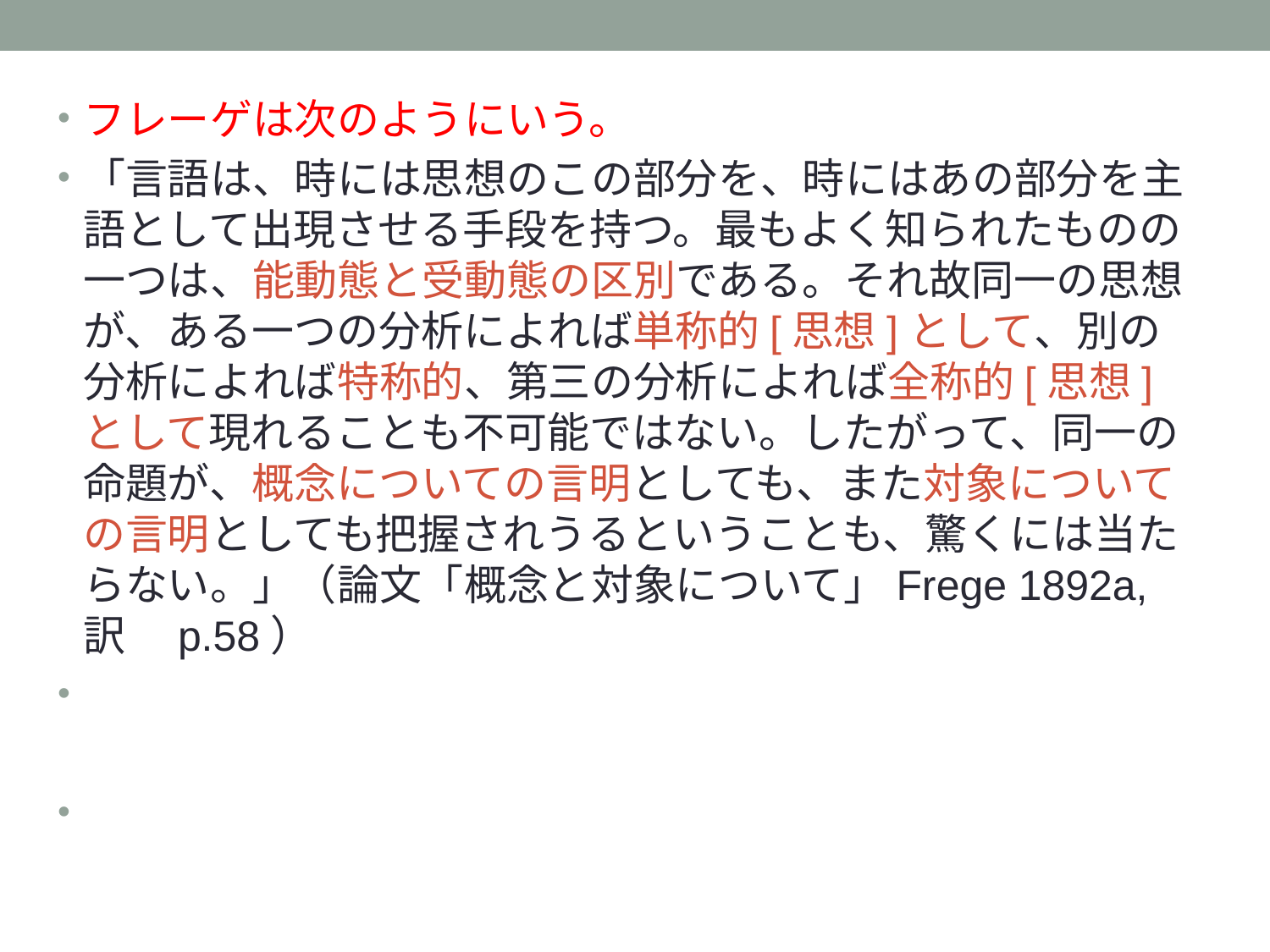

フレーゲは次のようにいう。
「言語は、時には思想のこの部分を、時にはあの部分を主語として出現させる手段を持つ。最もよく知られたものの一つは、能動態と受動態の区別である。それ故同一の思想が、ある一つの分析によれば単称的[思想]として、別の分析によれば特称的、第三の分析によれば全称的[思想]として現れることも不可能ではない。したがって、同一の命題が、概念についての言明としても、また対象についての言明としても把握されうるということも、驚くには当たらない。」（論文「概念と対象について」Frege 1892a, 訳　p.58）